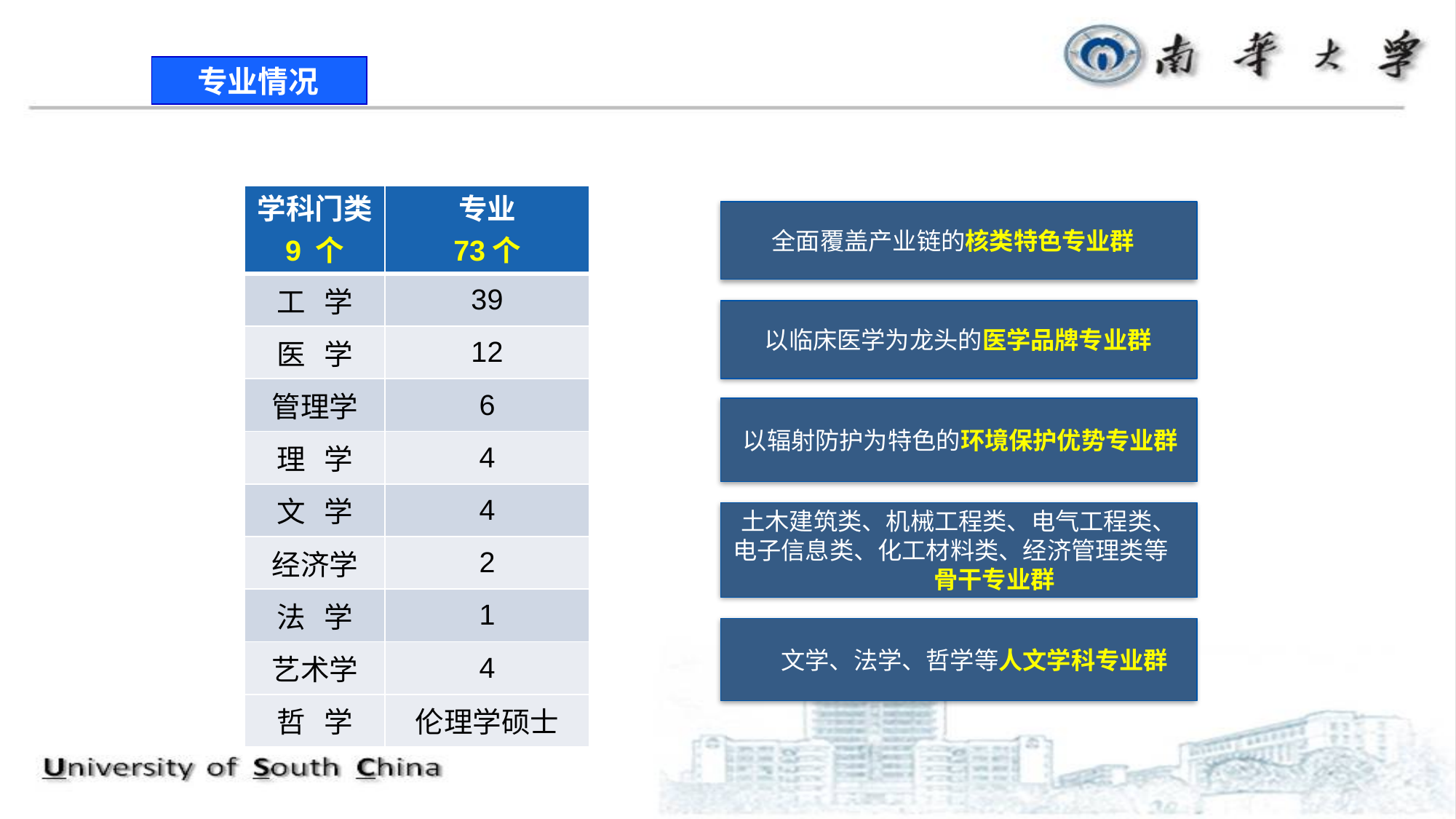

专业情况
| 学科门类 9 个 | 专业 73个 |
| --- | --- |
| 工 学 | 39 |
| 医 学 | 12 |
| 管理学 | 6 |
| 理 学 | 4 |
| 文 学 | 4 |
| 经济学 | 2 |
| 法 学 | 1 |
| 艺术学 | 4 |
| 哲 学 | 伦理学硕士 |
         全面覆盖产业链的核类特色专业群
     以临床医学为龙头的医学品牌专业群
 以辐射防护为特色的环境保护优势专业群
土木建筑类、机械工程类、电气工程类、电子信息类、化工材料类、经济管理类等                 骨干专业群
        文学、法学、哲学等人文学科专业群